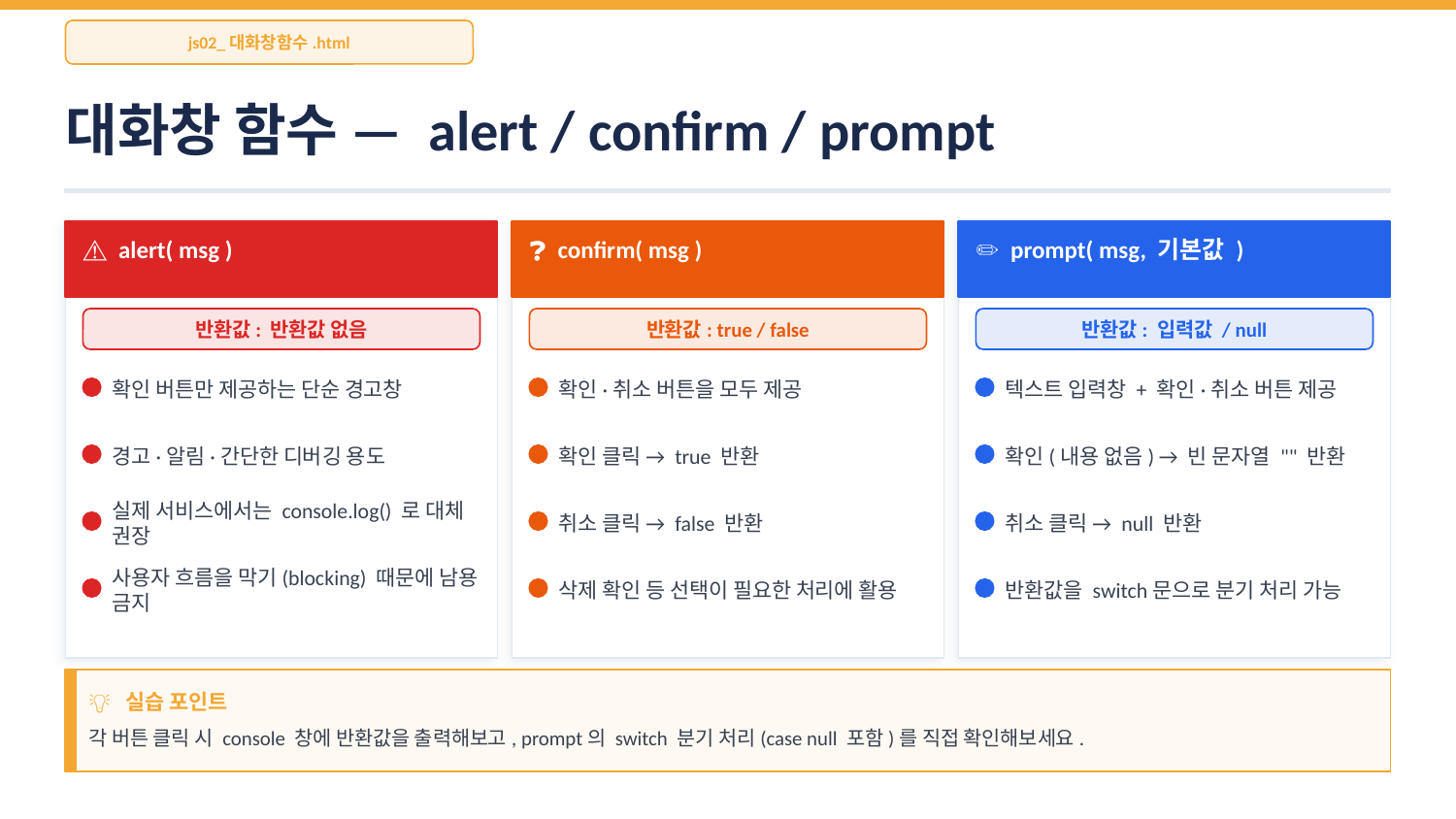

js02_대화창함수.html
대화창 함수 — alert / confirm / prompt

⚠️  alert( msg )
❓  confirm( msg )
✏️  prompt( msg, 기본값 )

반환값: 반환값 없음

반환값: true / false

반환값: 입력값 / null
확인 버튼만 제공하는 단순 경고창
확인·취소 버튼을 모두 제공
텍스트 입력창 + 확인·취소 버튼 제공

경고·알림·간단한 디버깅 용도
확인 클릭 → true 반환
확인(내용 없음) → 빈 문자열 "" 반환

실제 서비스에서는 console.log() 로 대체 권장
취소 클릭 → false 반환
취소 클릭 → null 반환

사용자 흐름을 막기(blocking) 때문에 남용 금지
삭제 확인 등 선택이 필요한 처리에 활용
반환값을 switch문으로 분기 처리 가능

💡  실습 포인트
각 버튼 클릭 시 console 창에 반환값을 출력해보고, prompt의 switch 분기 처리(case null 포함)를 직접 확인해보세요.